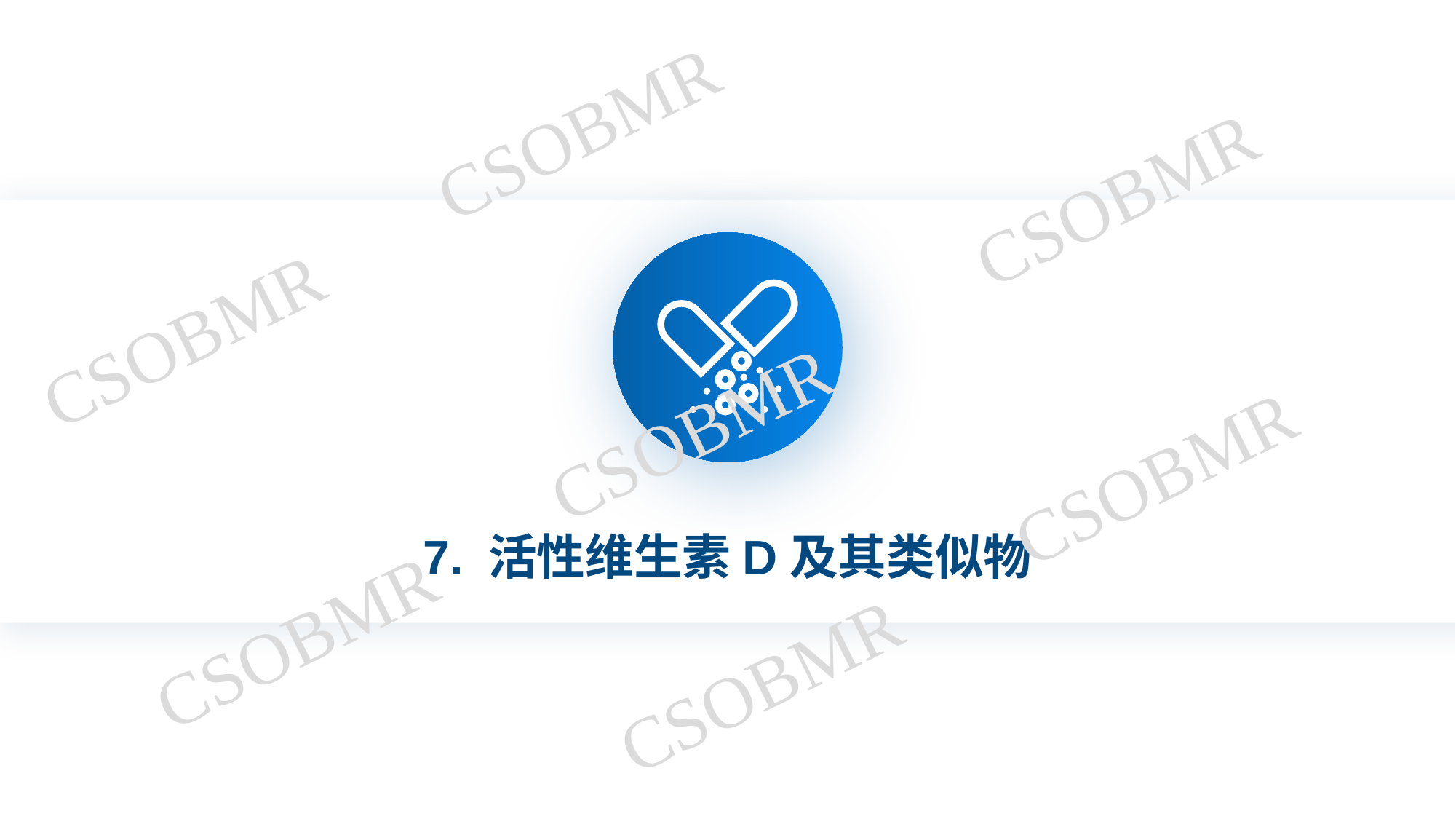

CSOBMR
CSOBMR

CSOBMR
CSOBMR
CSOBMR
7. 活性维生素D及其类似物
CSOBMR
CSOBMR